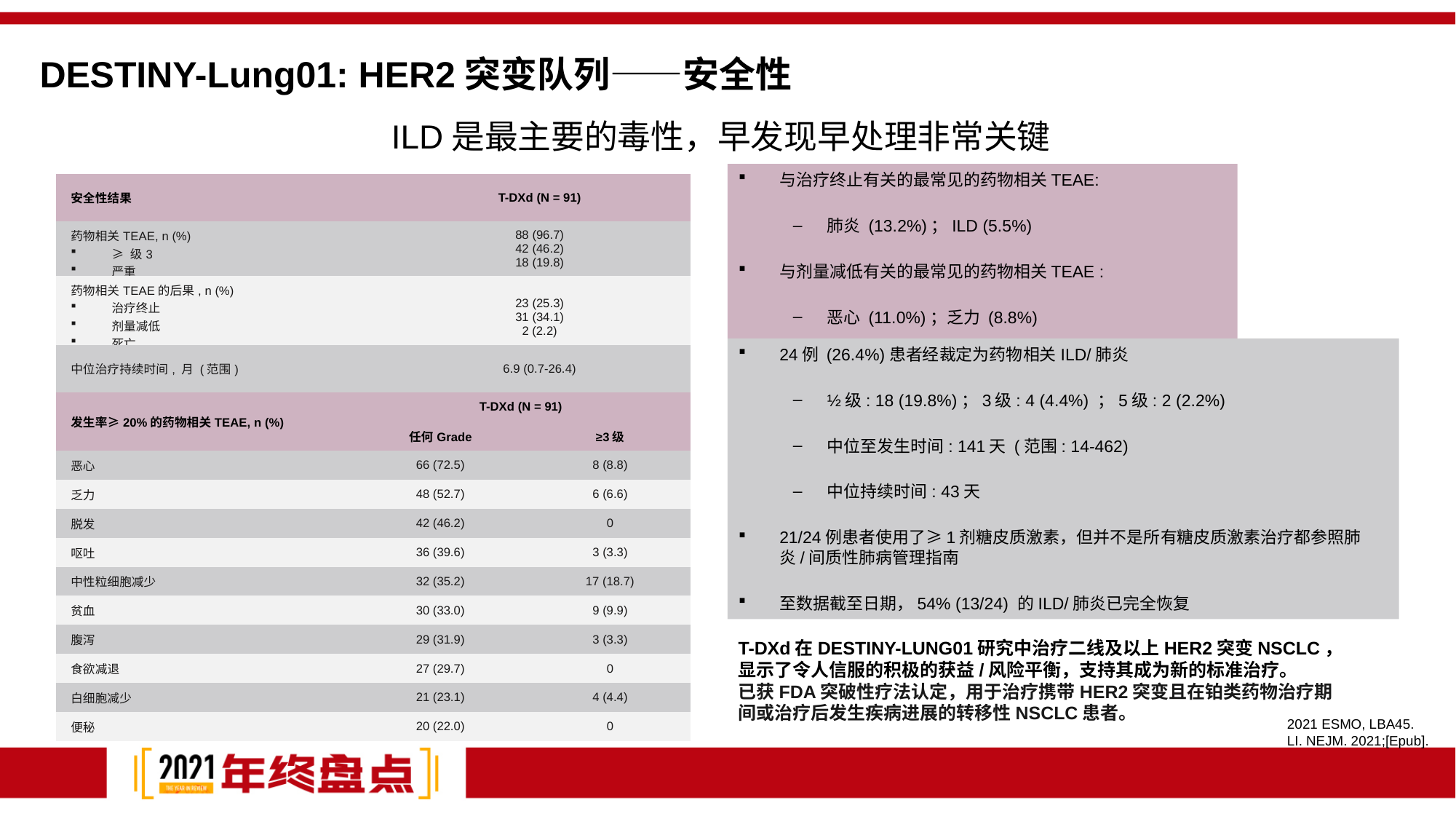

DESTINY-Lung01: HER2突变队列——安全性
ILD是最主要的毒性，早发现早处理非常关键
与治疗终止有关的最常见的药物相关TEAE:
肺炎 (13.2%)；ILD (5.5%)
与剂量减低有关的最常见的药物相关TEAE :
恶心 (11.0%)；乏力 (8.8%)

| 安全性结果 | T-DXd (N = 91) |
| --- | --- |
| 药物相关TEAE, n (%) ≥ 级3 严重 | 88 (96.7) 42 (46.2) 18 (19.8) |
| 药物相关TEAE的后果, n (%) 治疗终止 剂量减低 死亡 | 23 (25.3) 31 (34.1) 2 (2.2) |
| 中位治疗持续时间, 月 (范围) | 6.9 (0.7-26.4) |
24例 (26.4%)患者经裁定为药物相关ILD/肺炎
½级: 18 (19.8%)；3级: 4 (4.4%) ；5级: 2 (2.2%)
中位至发生时间: 141天 (范围: 14-462)
中位持续时间: 43天
21/24例患者使用了≥1剂糖皮质激素，但并不是所有糖皮质激素治疗都参照肺炎/间质性肺病管理指南
至数据截至日期，54% (13/24) 的ILD/肺炎已完全恢复
| 发生率≥20%的药物相关TEAE, n (%) | T-DXd (N = 91) |  |
| --- | --- | --- |
|  | 任何Grade | ≥3级 |
| 恶心 | 66 (72.5) | 8 (8.8) |
| 乏力 | 48 (52.7) | 6 (6.6) |
| 脱发 | 42 (46.2) | 0 |
| 呕吐 | 36 (39.6) | 3 (3.3) |
| 中性粒细胞减少 | 32 (35.2) | 17 (18.7) |
| 贫血 | 30 (33.0) | 9 (9.9) |
| 腹泻 | 29 (31.9) | 3 (3.3) |
| 食欲减退 | 27 (29.7) | 0 |
| 白细胞减少 | 21 (23.1) | 4 (4.4) |
| 便秘 | 20 (22.0) | 0 |
T-DXd在DESTINY-LUNG01研究中治疗二线及以上HER2突变NSCLC，显示了令人信服的积极的获益/风险平衡，支持其成为新的标准治疗。
已获FDA突破性疗法认定，用于治疗携带HER2突变且在铂类药物治疗期间或治疗后发生疾病进展的转移性NSCLC患者。

2021 ESMO, LBA45.
LI. NEJM. 2021;[Epub].